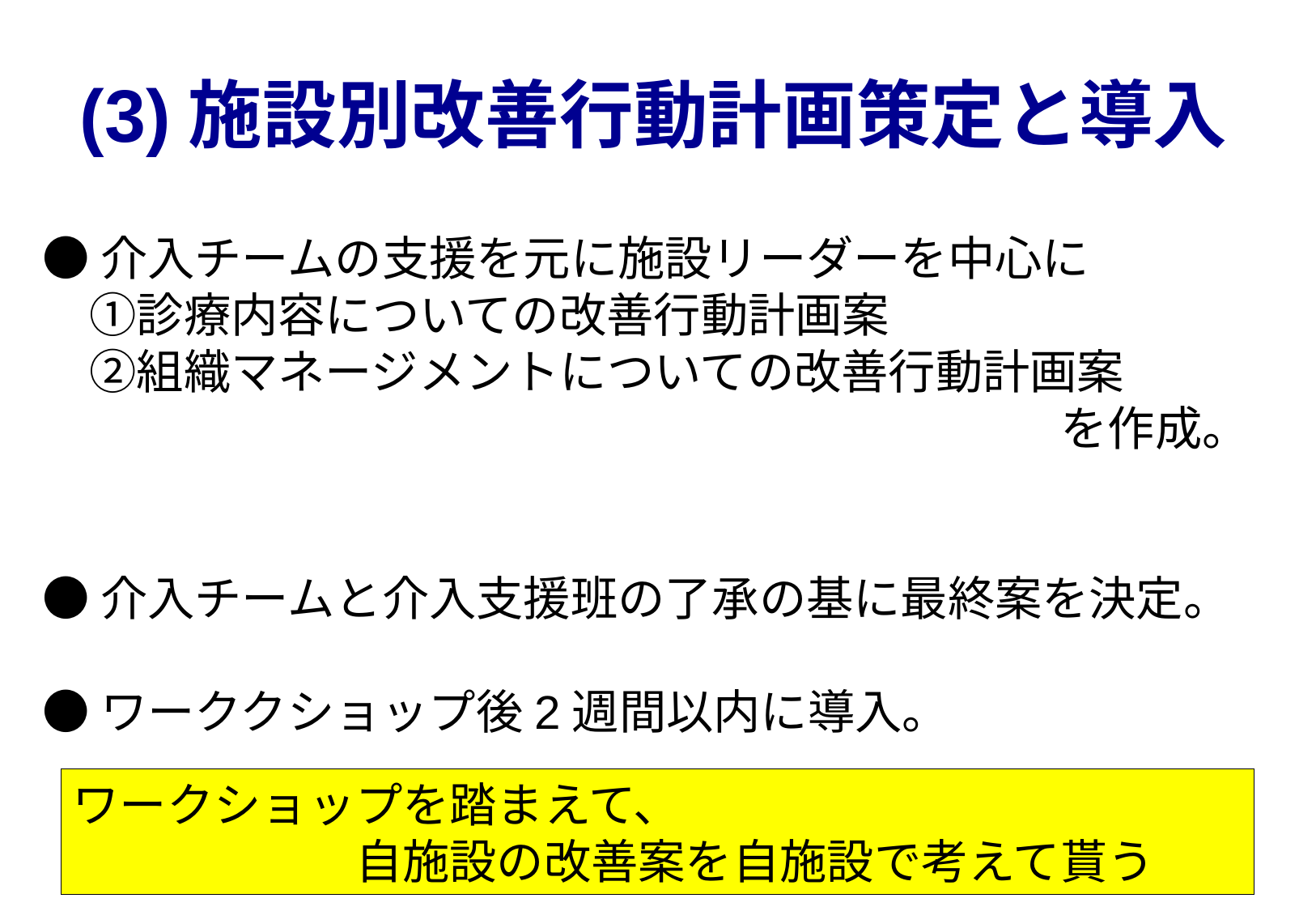

# (3)施設別改善行動計画策定と導入
●介入チームの支援を元に施設リーダーを中心に
　①診療内容についての改善行動計画案
　②組織マネージメントについての改善行動計画案
								　を作成。

●介入チームと介入支援班の了承の基に最終案を決定。

●ワーククショップ後2週間以内に導入。

ワークショップを踏まえて、
　　　　　　自施設の改善案を自施設で考えて貰う